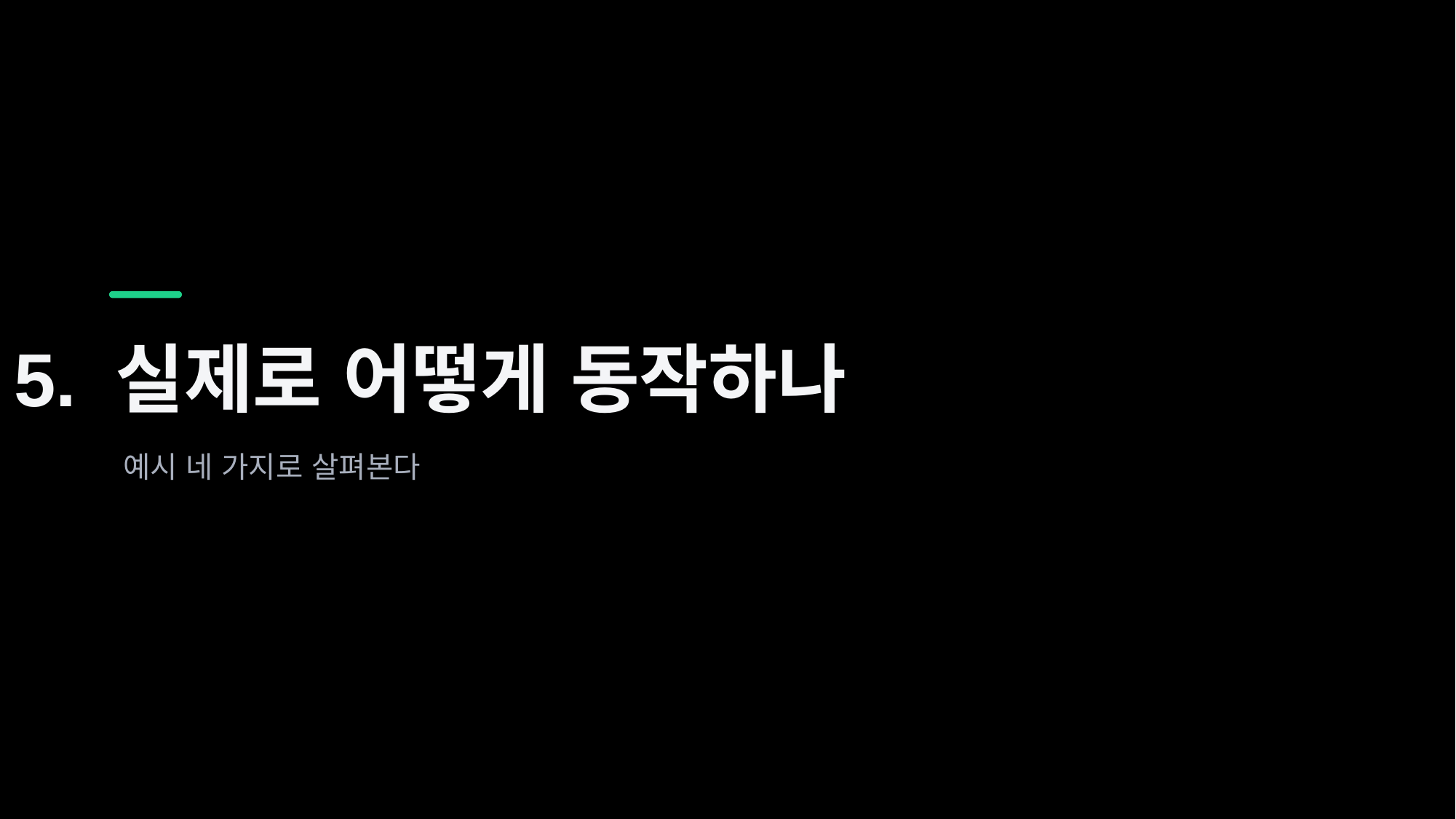

5. 실제로 어떻게 동작하나
예시 네 가지로 살펴본다